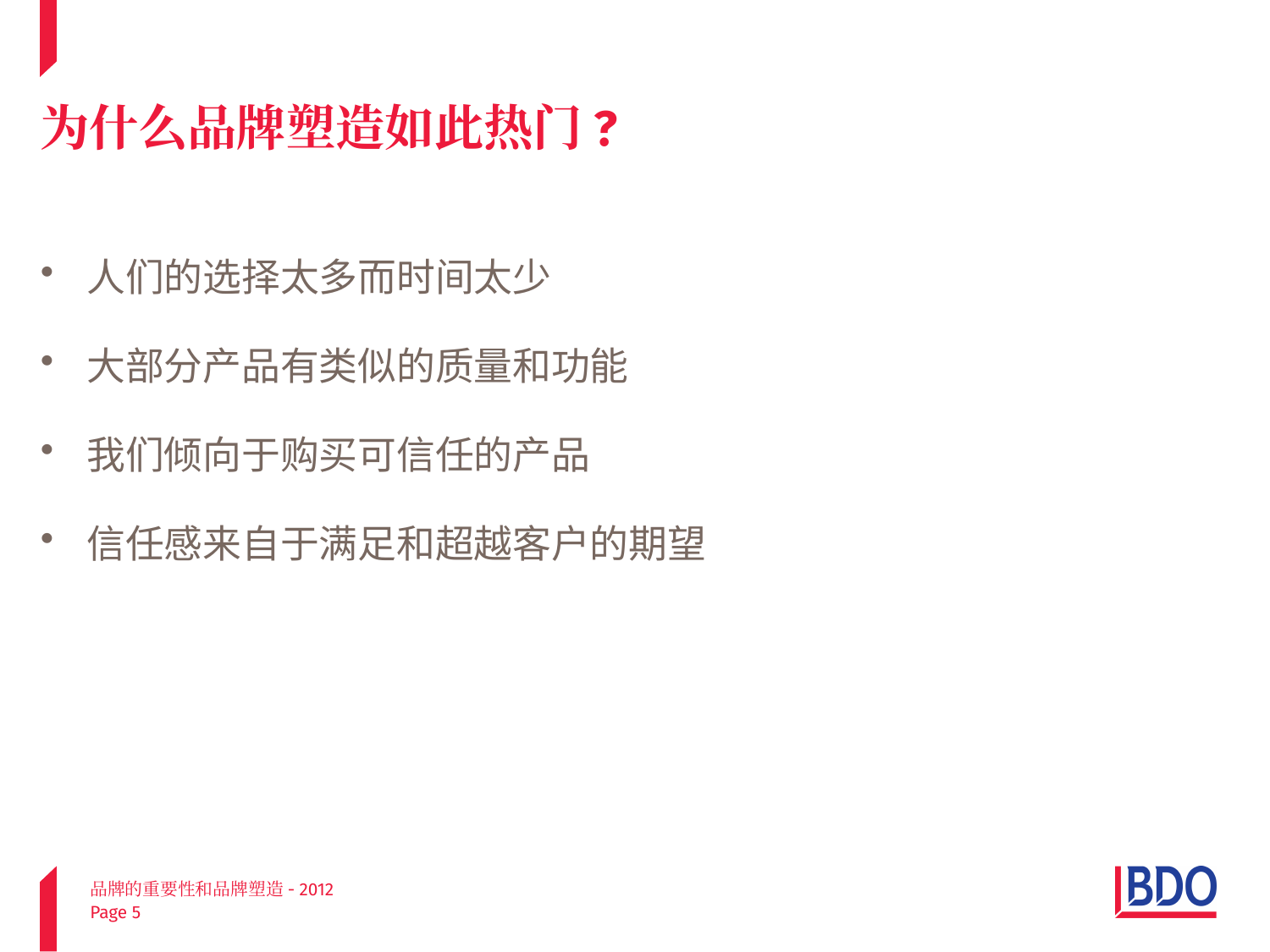

# 为什么品牌塑造如此热门?
人们的选择太多而时间太少
大部分产品有类似的质量和功能
我们倾向于购买可信任的产品
信任感来自于满足和超越客户的期望

品牌的重要性和品牌塑造- 2012
Page 5